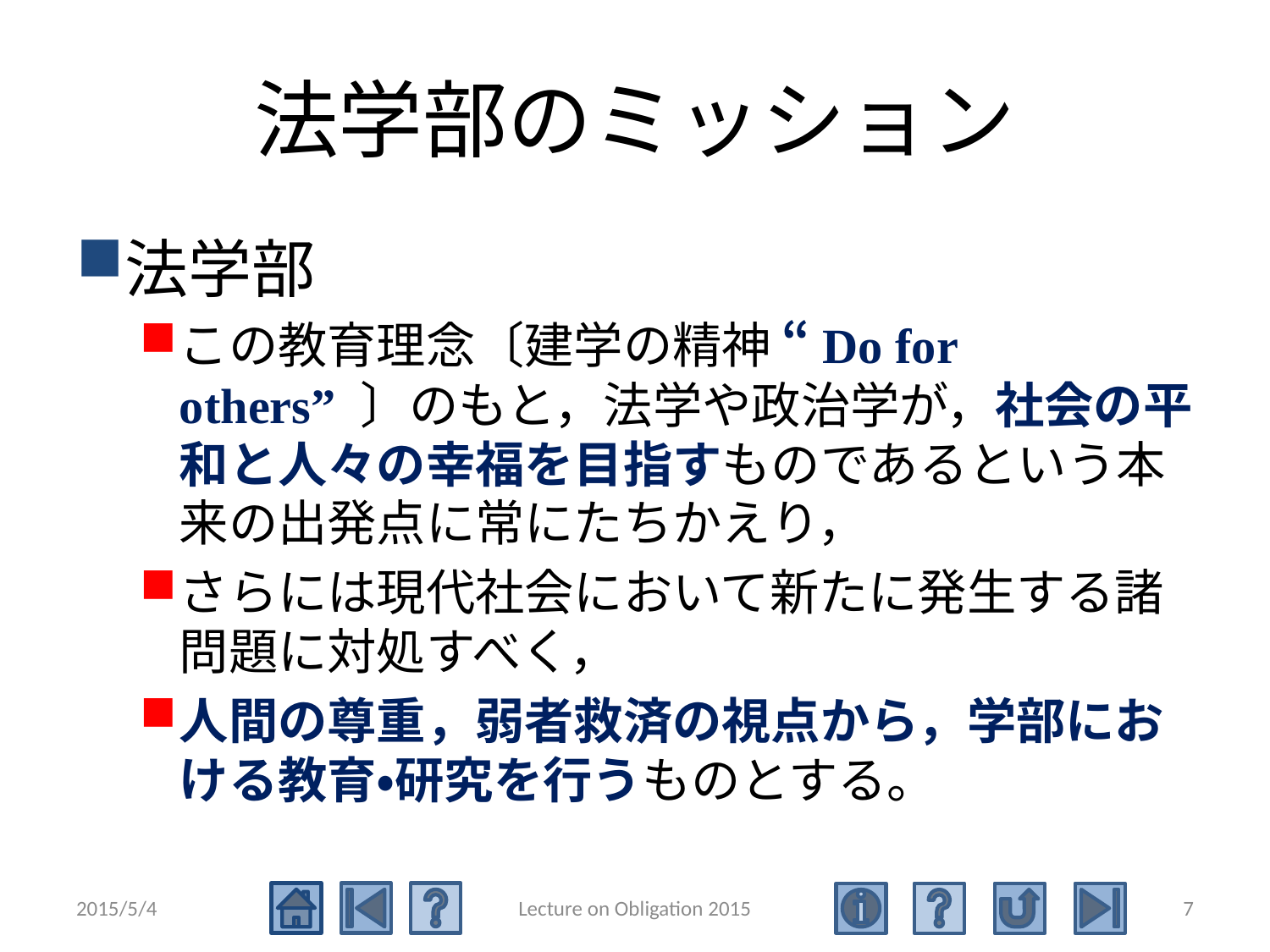

# 法学部のミッション
法学部
この教育理念〔建学の精神 “Do for others” 〕のもと，法学や政治学が，社会の平和と人々の幸福を目指すものであるという本来の出発点に常にたちかえり，
さらには現代社会において新たに発生する諸問題に対処すべく，
人間の尊重，弱者救済の視点から，学部における教育・研究を行うものとする。
2015/5/4
Lecture on Obligation 2015
7